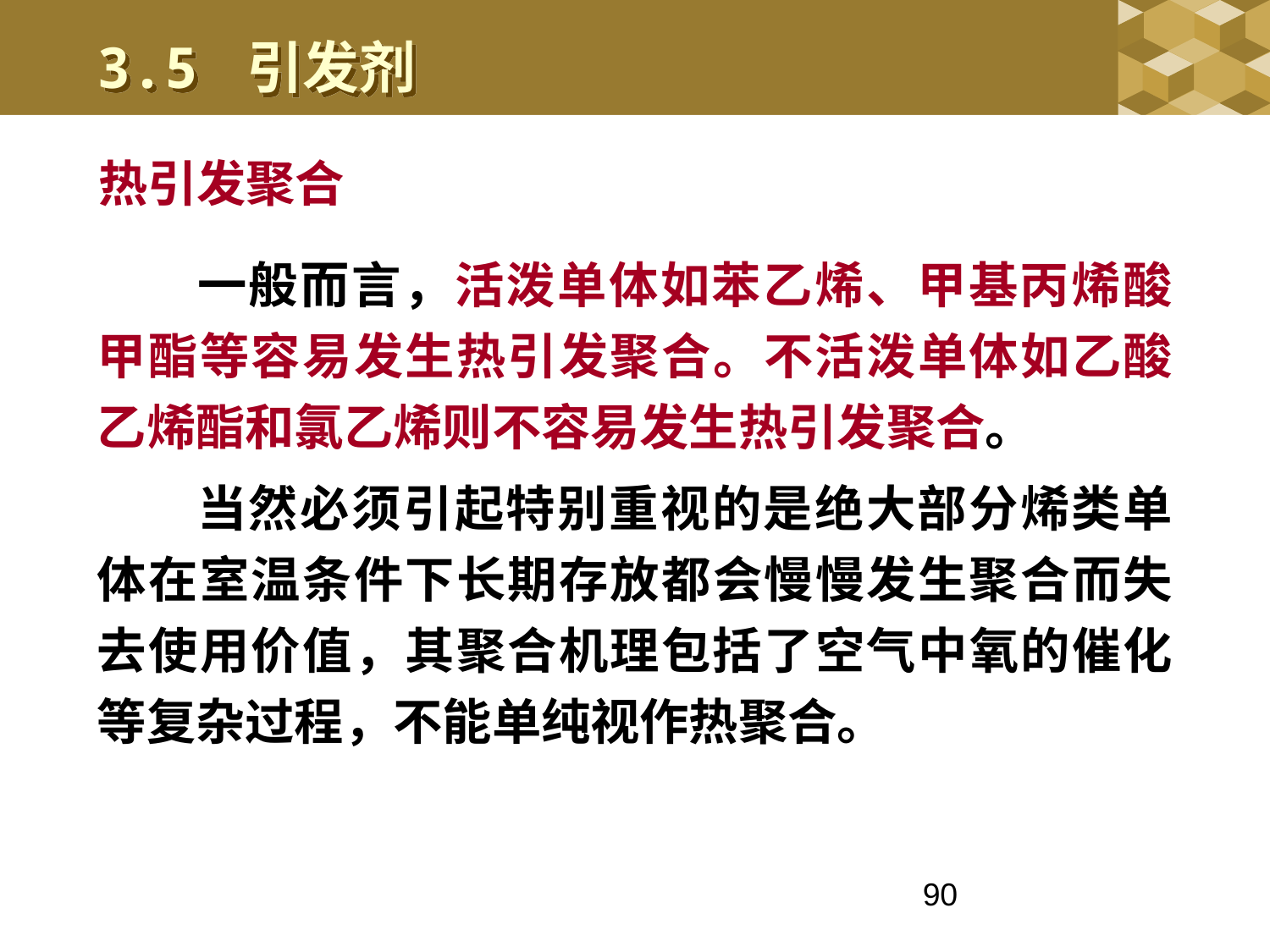

3.5 引发剂
热引发聚合
一般而言，活泼单体如苯乙烯、甲基丙烯酸甲酯等容易发生热引发聚合。不活泼单体如乙酸乙烯酯和氯乙烯则不容易发生热引发聚合。
当然必须引起特别重视的是绝大部分烯类单体在室温条件下长期存放都会慢慢发生聚合而失去使用价值，其聚合机理包括了空气中氧的催化等复杂过程，不能单纯视作热聚合。
90